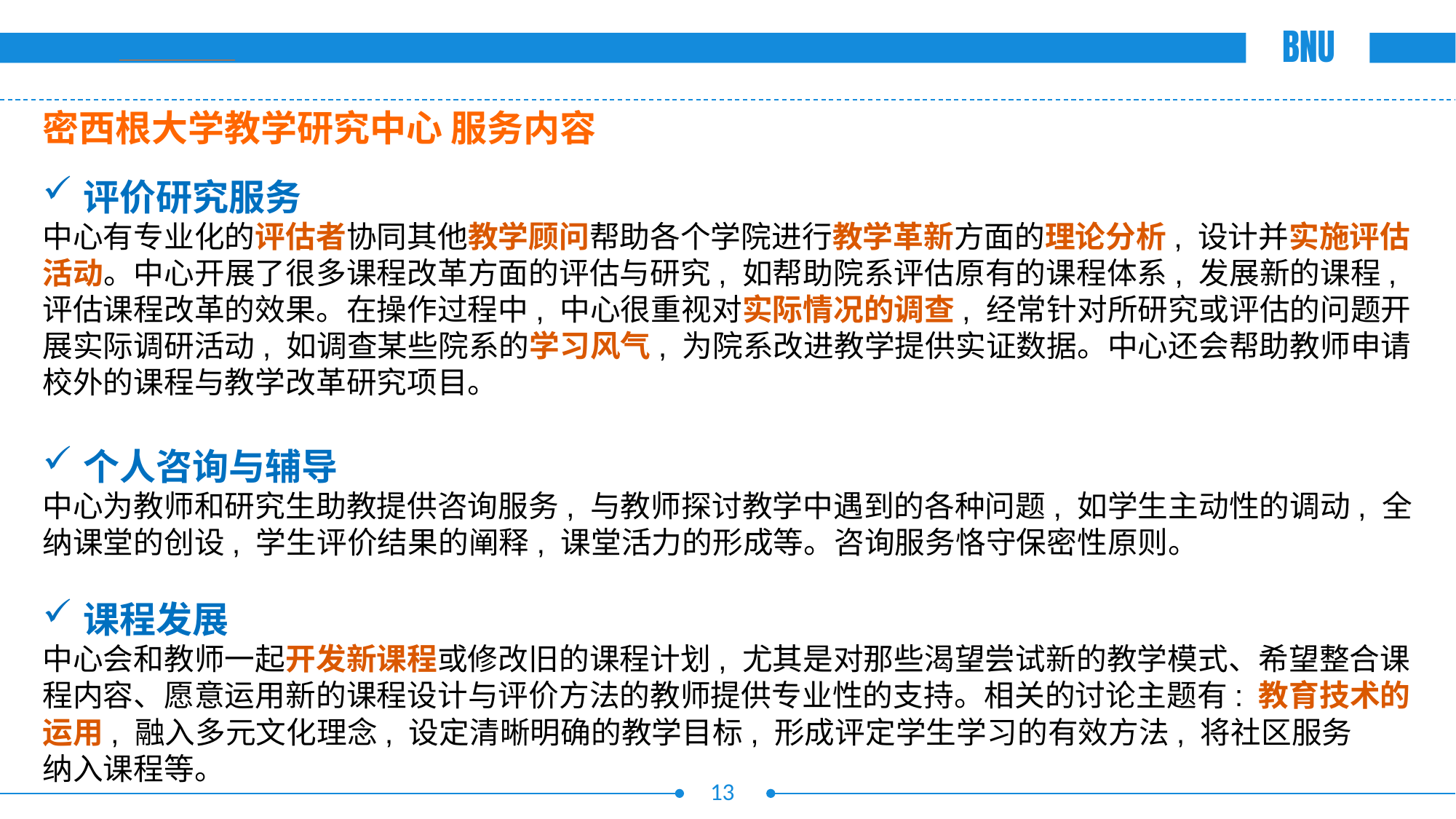

密西根大学教学研究中心 服务内容
评价研究服务
中心有专业化的评估者协同其他教学顾问帮助各个学院进行教学革新方面的理论分析, 设计并实施评估活动。中心开展了很多课程改革方面的评估与研究, 如帮助院系评估原有的课程体系, 发展新的课程, 评估课程改革的效果。在操作过程中, 中心很重视对实际情况的调查, 经常针对所研究或评估的问题开展实际调研活动, 如调查某些院系的学习风气, 为院系改进教学提供实证数据。中心还会帮助教师申请校外的课程与教学改革研究项目。

个人咨询与辅导
中心为教师和研究生助教提供咨询服务, 与教师探讨教学中遇到的各种问题, 如学生主动性的调动, 全纳课堂的创设, 学生评价结果的阐释, 课堂活力的形成等。咨询服务恪守保密性原则。

课程发展
中心会和教师一起开发新课程或修改旧的课程计划, 尤其是对那些渴望尝试新的教学模式、希望整合课程内容、愿意运用新的课程设计与评价方法的教师提供专业性的支持。相关的讨论主题有: 教育技术的运用, 融入多元文化理念, 设定清晰明确的教学目标, 形成评定学生学习的有效方法, 将社区服务
纳入课程等。